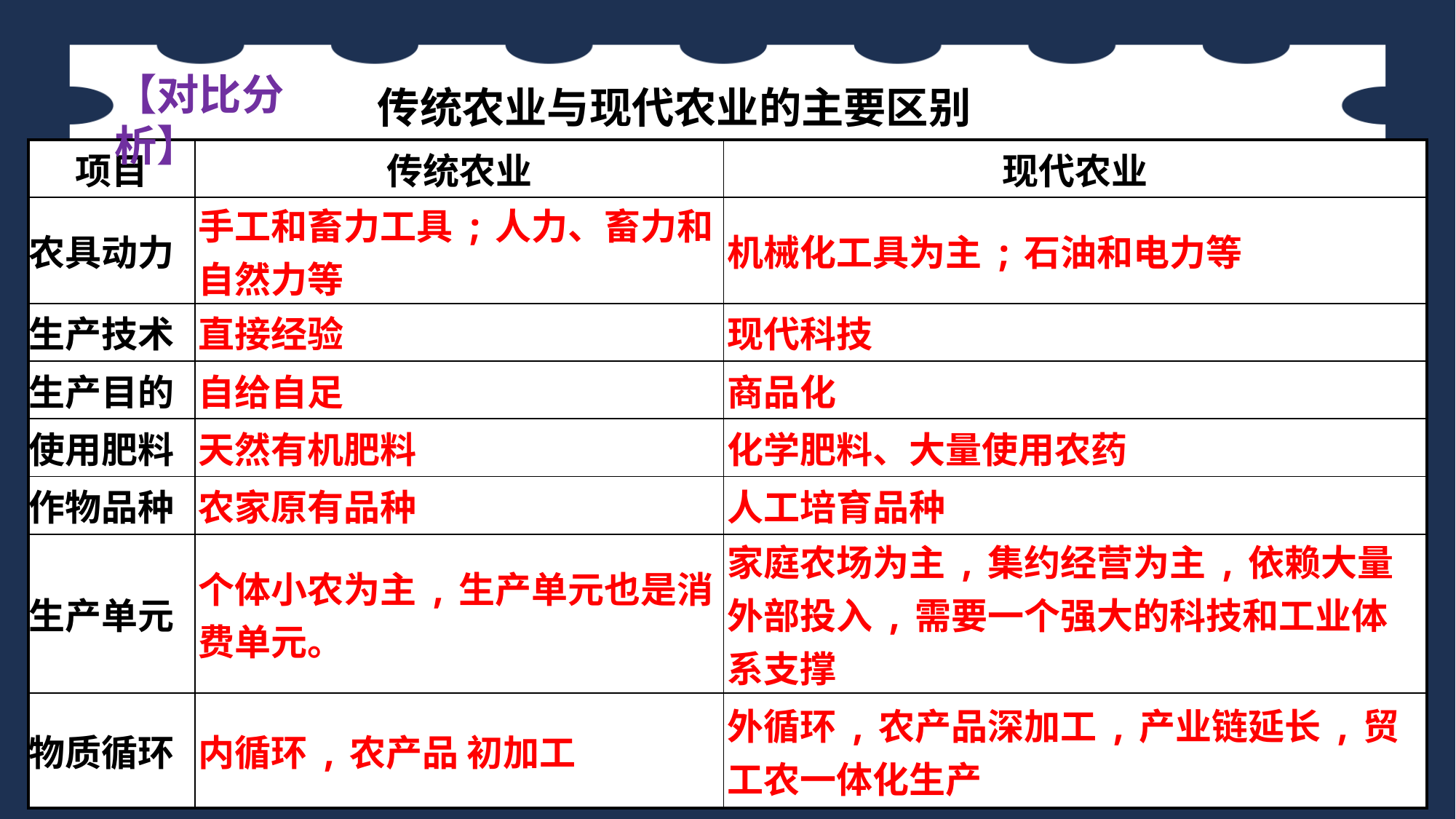

【对比分析】
传统农业与现代农业的主要区别
| 项目 | 传统农业 | 现代农业 |
| --- | --- | --- |
| 农具动力 | 手工和畜力工具;人力、畜力和自然力等 | 机械化工具为主;石油和电力等 |
| 生产技术 | 直接经验 | 现代科技 |
| 生产目的 | 自给自足 | 商品化 |
| 使用肥料 | 天然有机肥料 | 化学肥料、大量使用农药 |
| 作物品种 | 农家原有品种 | 人工培育品种 |
| 生产单元 | 个体小农为主,生产单元也是消费单元。 | 家庭农场为主,集约经营为主,依赖大量外部投入,需要一个强大的科技和工业体系支撑 |
| 物质循环 | 内循环,农产品 初加工 | 外循环,农产品深加工,产业链延长,贸工农一体化生产 |